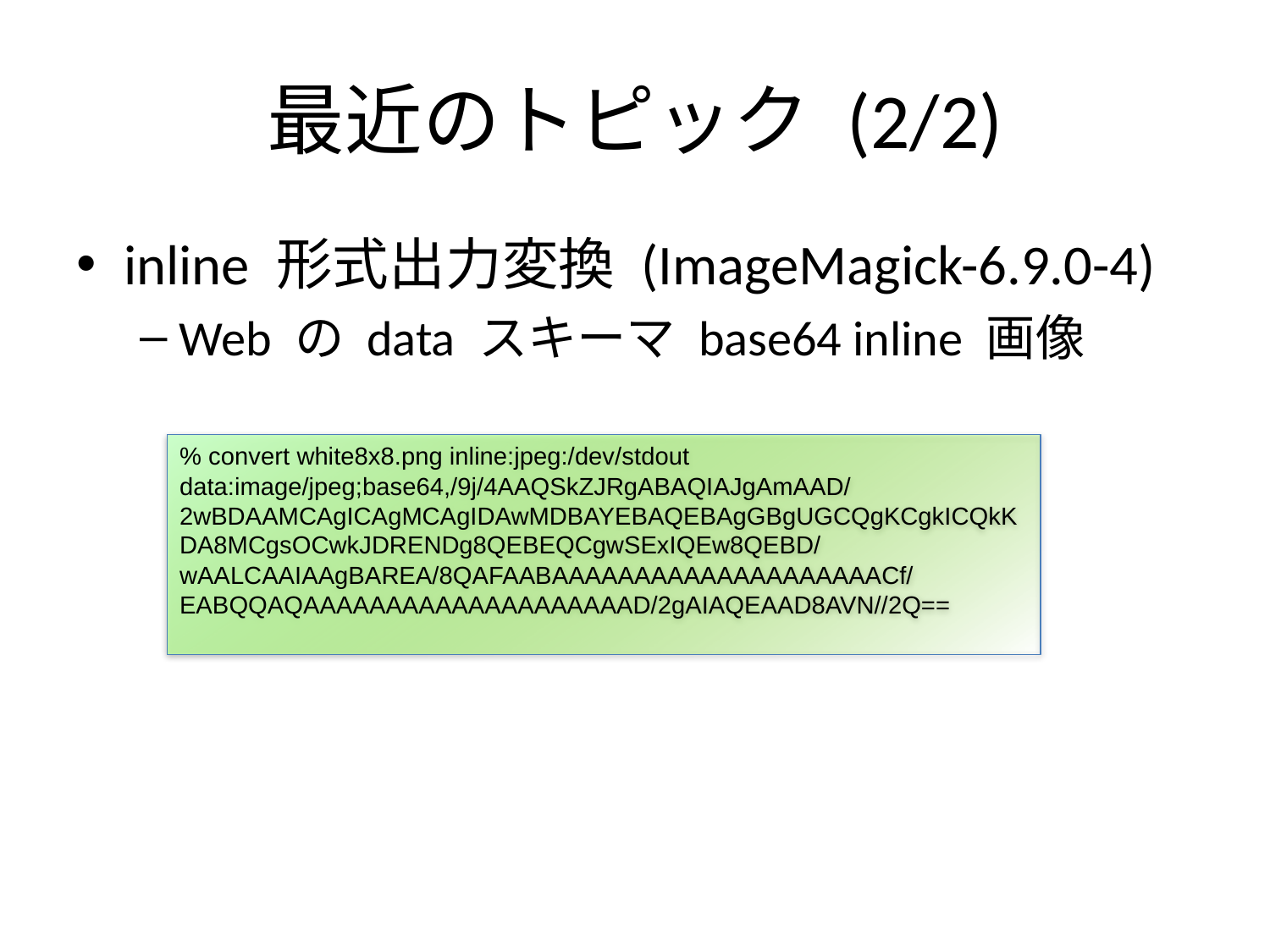

# 最近のトピック (2/2)
inline 形式出力変換 (ImageMagick-6.9.0-4)
Web の data スキーマ base64 inline 画像

% convert white8x8.png inline:jpeg:/dev/stdout
data:image/jpeg;base64,/9j/4AAQSkZJRgABAQIAJgAmAAD/2wBDAAMCAgICAgMCAgIDAwMDBAYEBAQEBAgGBgUGCQgKCgkICQkKDA8MCgsOCwkJDRENDg8QEBEQCgwSExIQEw8QEBD/wAALCAAIAAgBAREA/8QAFAABAAAAAAAAAAAAAAAAAAAACf/EABQQAQAAAAAAAAAAAAAAAAAAAAD/2gAIAQEAAD8AVN//2Q==